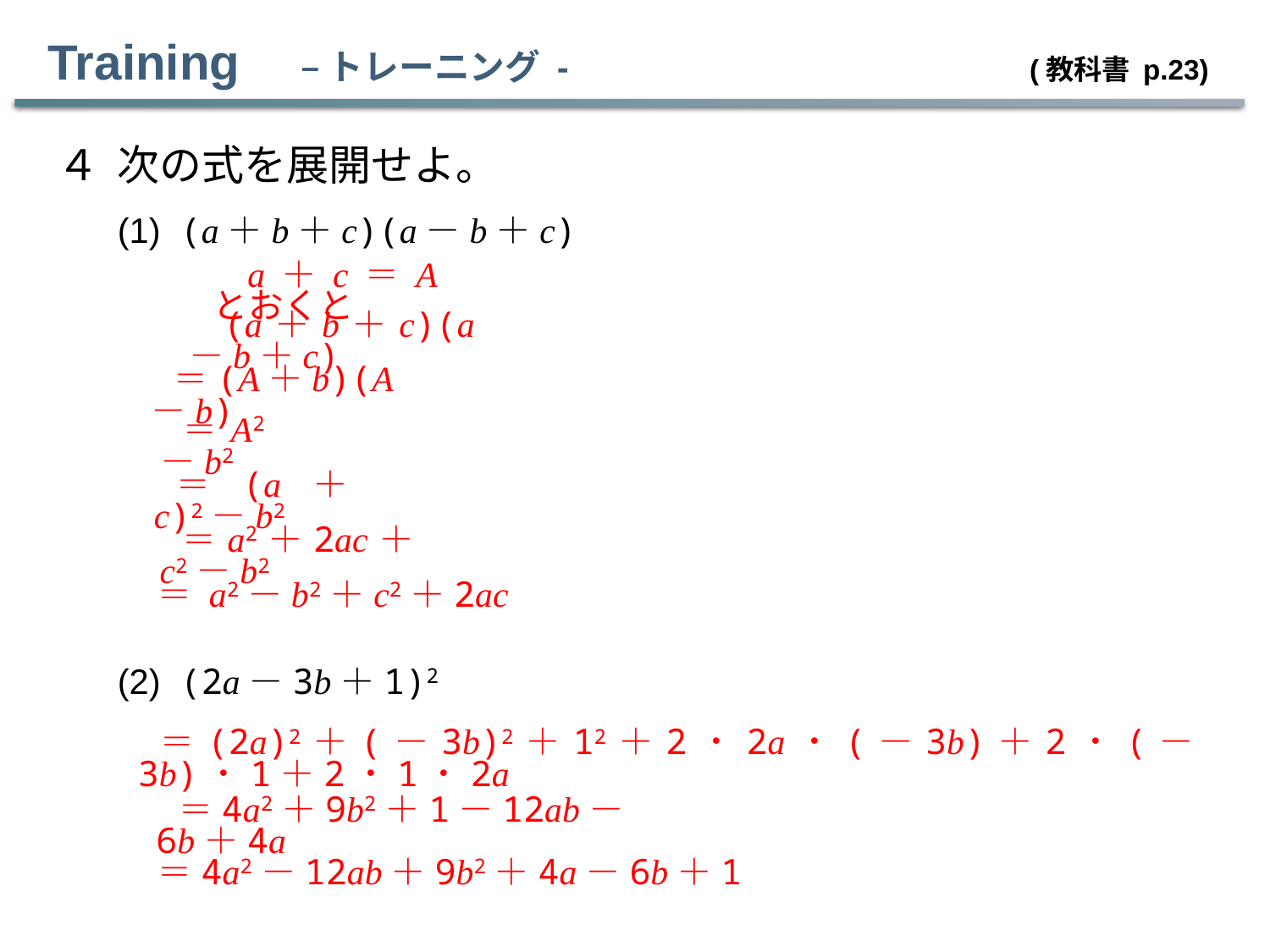

Training　– トレーニング - 　                                  (教科書 p.23)
４
次の式を展開せよ。
(1)  (a＋b＋c)(a－b＋c)
a＋c＝Aとおくと
(a＋b＋c)(a－b＋c)
＝(A＋b)(A－b)
＝A2－b2
＝(a＋c)2－b2
＝a2＋2ac＋c2－b2
＝ a2－b2＋c2＋2ac
(2)  (2a－3b＋1)2
＝(2a)2＋(－3b)2＋12＋2・2a・(－3b)＋2・(－3b)・1＋2・1・2a
＝4a2＋9b2＋1－12ab－6b＋4a
＝4a2－12ab＋9b2＋4a－6b＋1